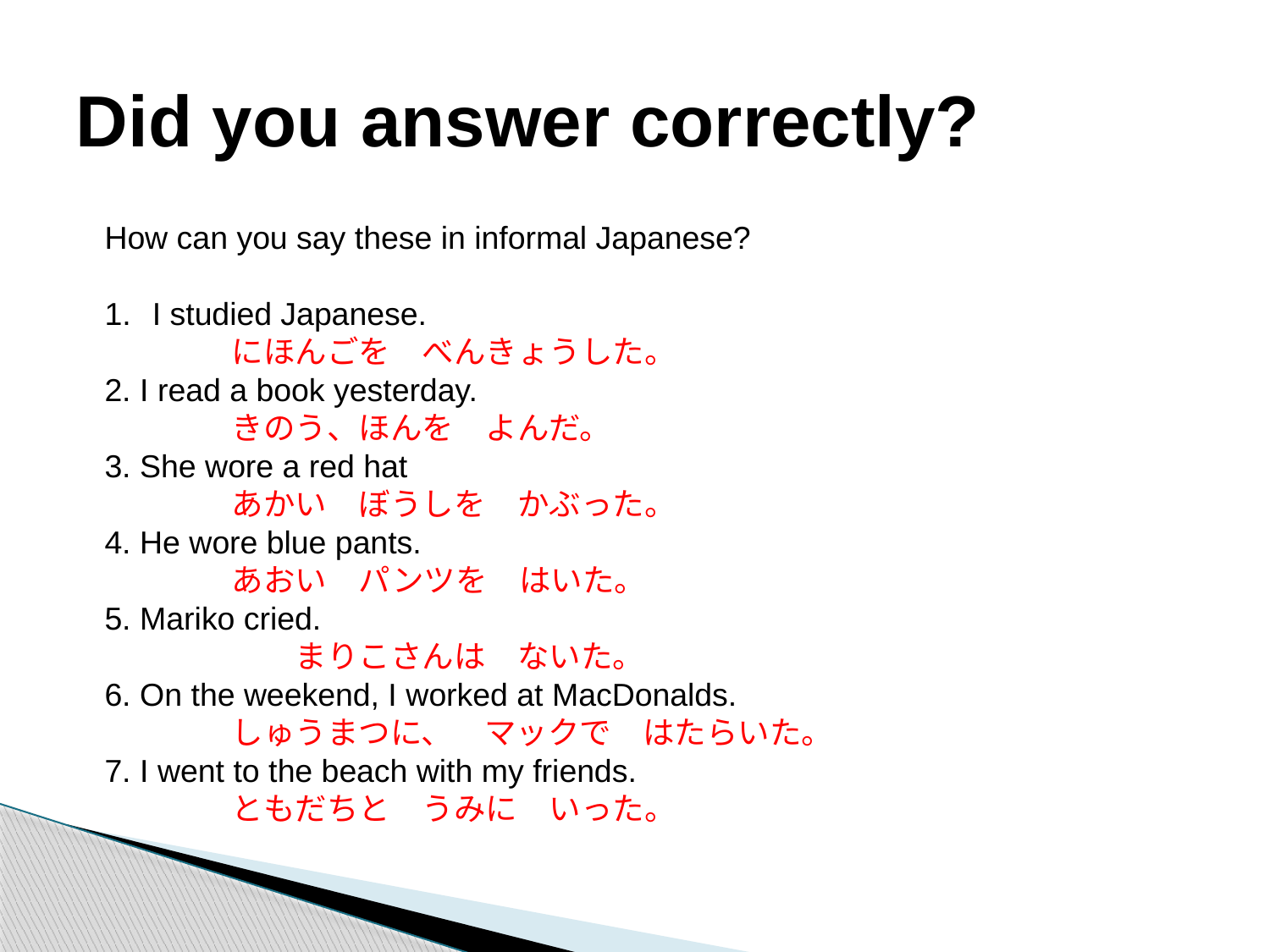

# Did you answer correctly?
How can you say these in informal Japanese?

I studied Japanese.
	にほんごを　べんきょうした。
2. I read a book yesterday.
	きのう、ほんを　よんだ。
3. She wore a red hat
	あかい　ぼうしを　かぶった。
4. He wore blue pants.
	あおい　パンツを　はいた。
5. Mariko cried.
	まりこさんは　ないた。
6. On the weekend, I worked at MacDonalds.
	しゅうまつに、　マックで　はたらいた。
7. I went to the beach with my friends.
	ともだちと　うみに　いった。